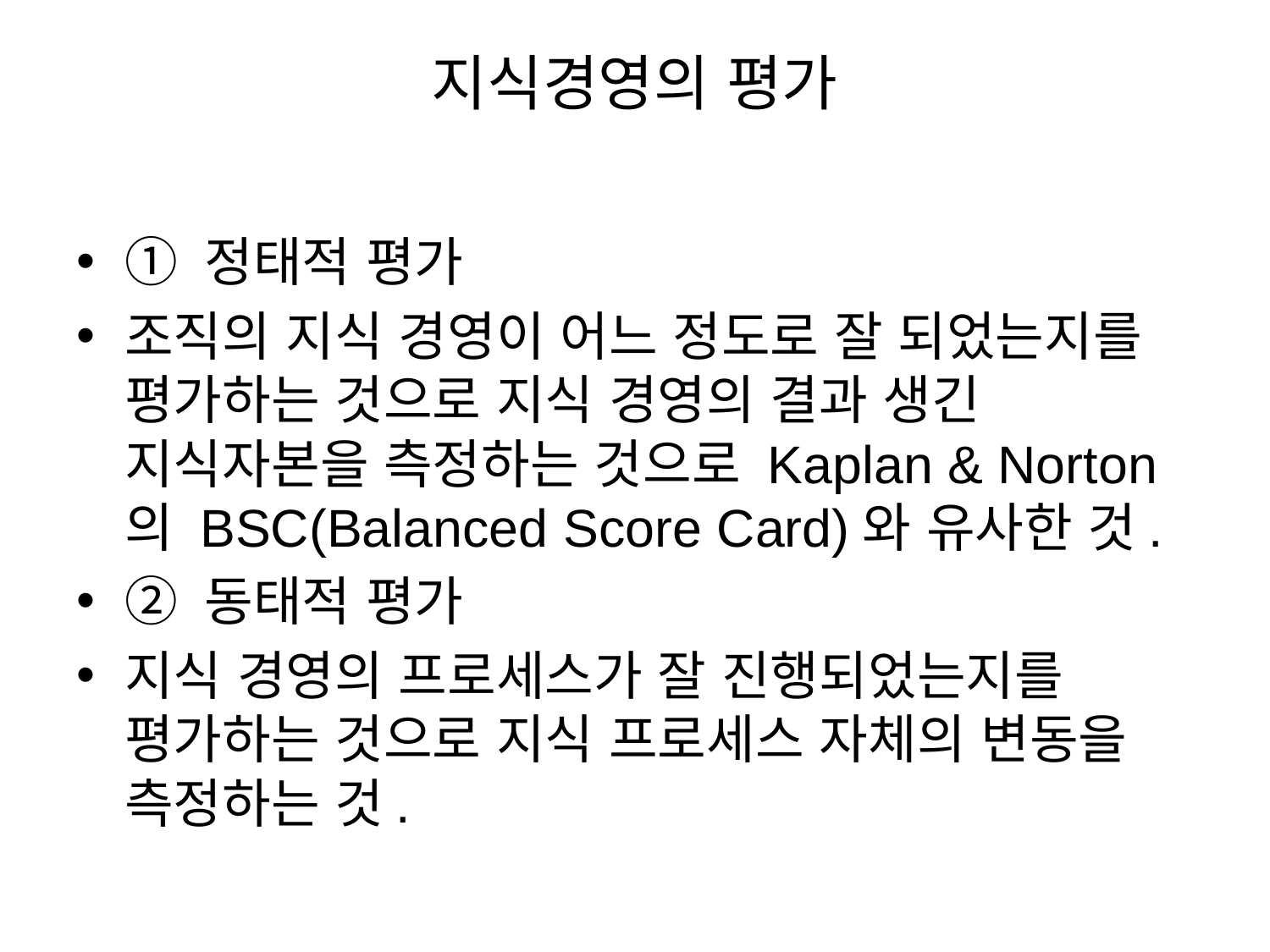

# 지식경영의 평가
① 정태적 평가
조직의 지식 경영이 어느 정도로 잘 되었는지를 평가하는 것으로 지식 경영의 결과 생긴 지식자본을 측정하는 것으로 Kaplan & Norton의 BSC(Balanced Score Card)와 유사한 것.
② 동태적 평가
지식 경영의 프로세스가 잘 진행되었는지를 평가하는 것으로 지식 프로세스 자체의 변동을 측정하는 것.